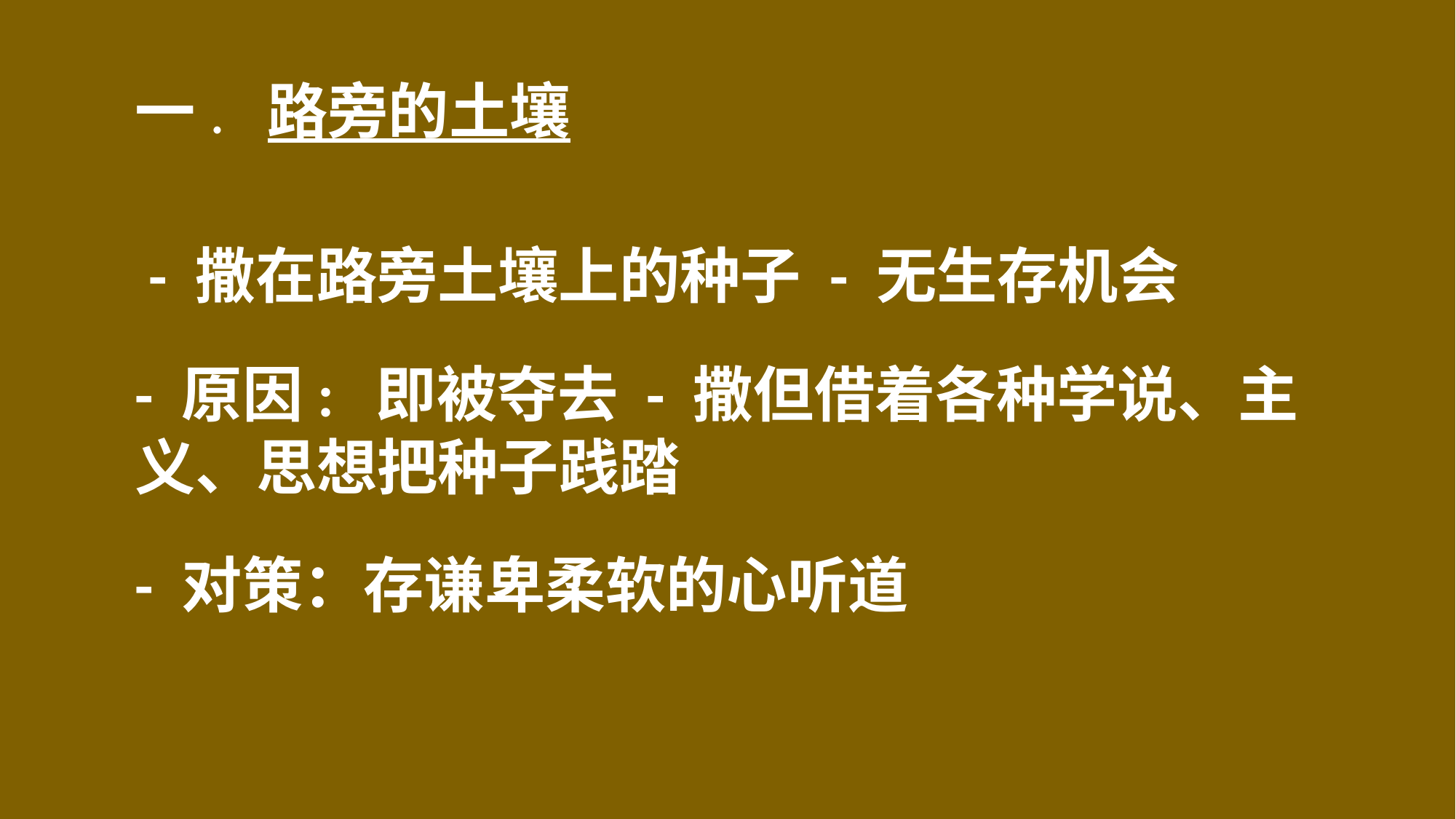

# 一.  路旁的土壤

 - 撒在路旁土壤上的种子 - 无生存机会
- 原因:  即被夺去 - 撒但借着各种学说、主义、思想把种子践踏
- 对策：存谦卑柔软的心听道